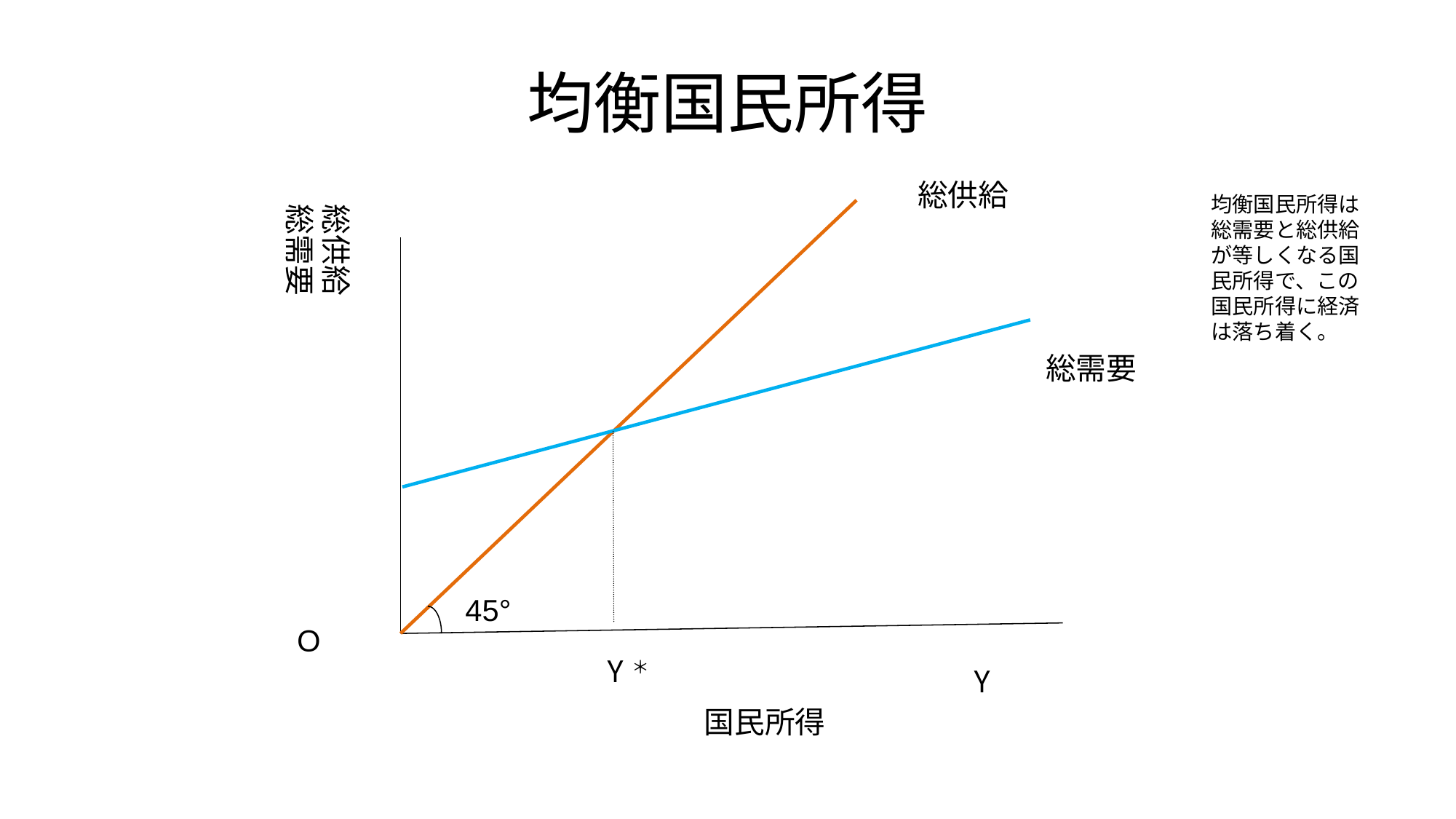

# 均衡国民所得
総供給
均衡国民所得は総需要と総供給が等しくなる国民所得で、この国民所得に経済は落ち着く。
総供給
総需要
総需要
O
45°

Y＊
Y
国民所得